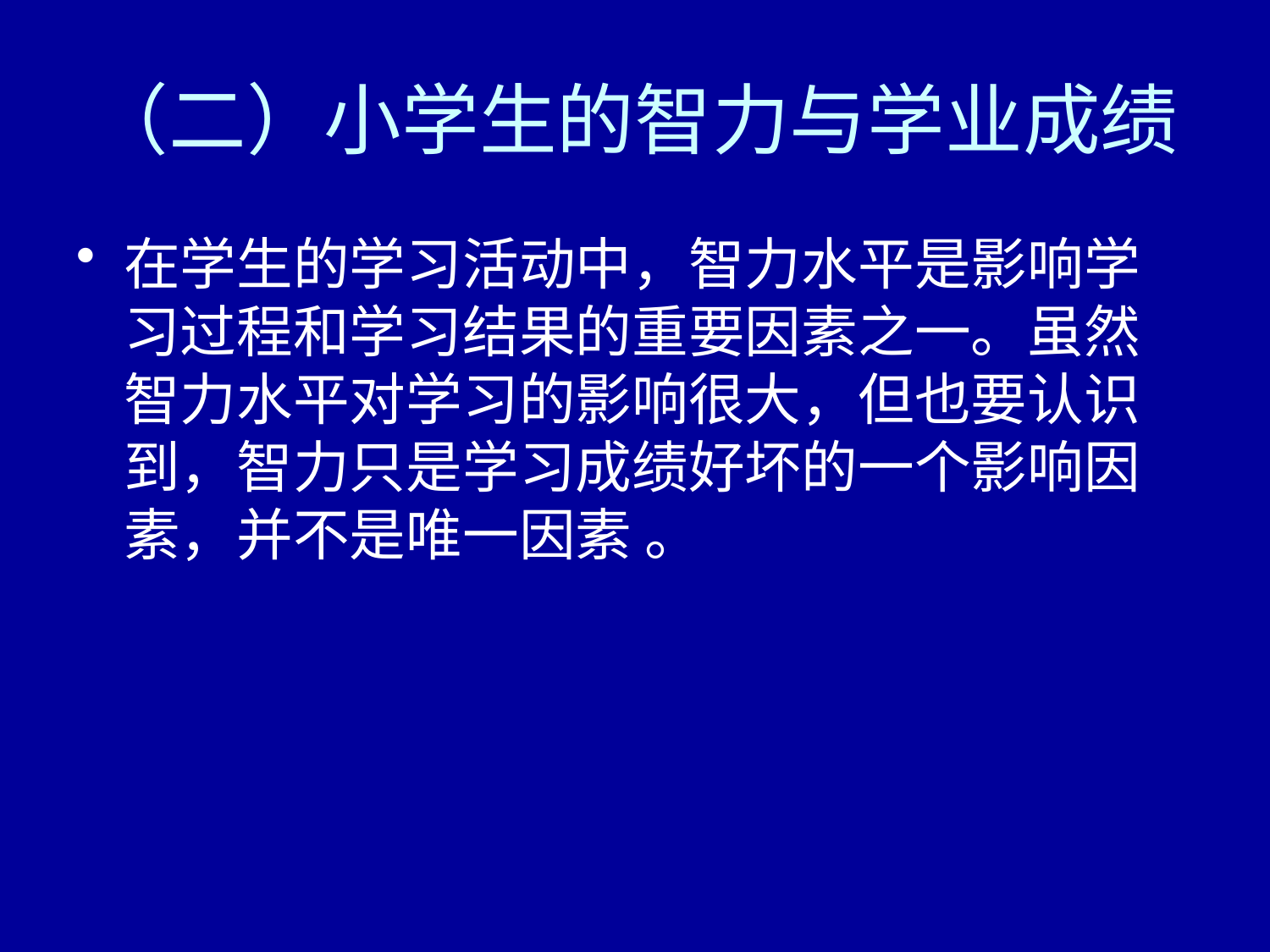

# （二）小学生的智力与学业成绩
在学生的学习活动中，智力水平是影响学习过程和学习结果的重要因素之一。虽然智力水平对学习的影响很大，但也要认识到，智力只是学习成绩好坏的一个影响因素，并不是唯一因素 。